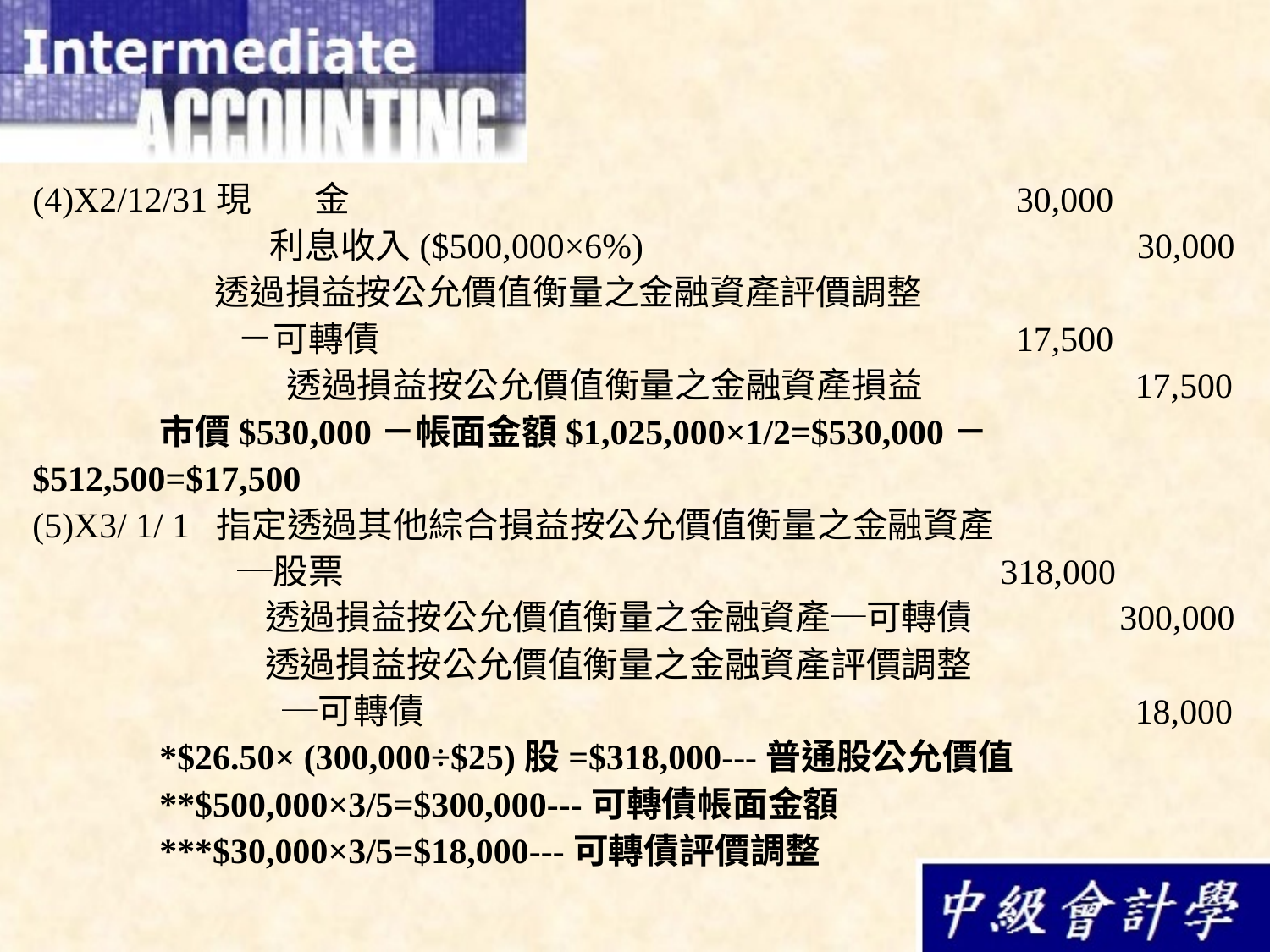

(4)X2/12/31現        金					           30,000
	             利息收入($500,000×6%)				          30,000
	      透過損益按公允價值衡量之金融資產評價調整
	          －可轉債					           17,500
	    	透過損益按公允價值衡量之金融資產損益	          17,500
	市價$530,000－帳面金額$1,025,000×1/2=$530,000－$512,500=$17,500
(5)X3/ 1/ 1  指定透過其他綜合損益按公允價值衡量之金融資產
	          ─股票					         318,000
	　         透過損益按公允價值衡量之金融資產─可轉債	        300,000
	　         透過損益按公允價值衡量之金融資產評價調整
                                ─可轉債					          18,000
	*$26.50× (300,000÷$25)股=$318,000---普通股公允價值
	**$500,000×3/5=$300,000---可轉債帳面金額
	***$30,000×3/5=$18,000---可轉債評價調整